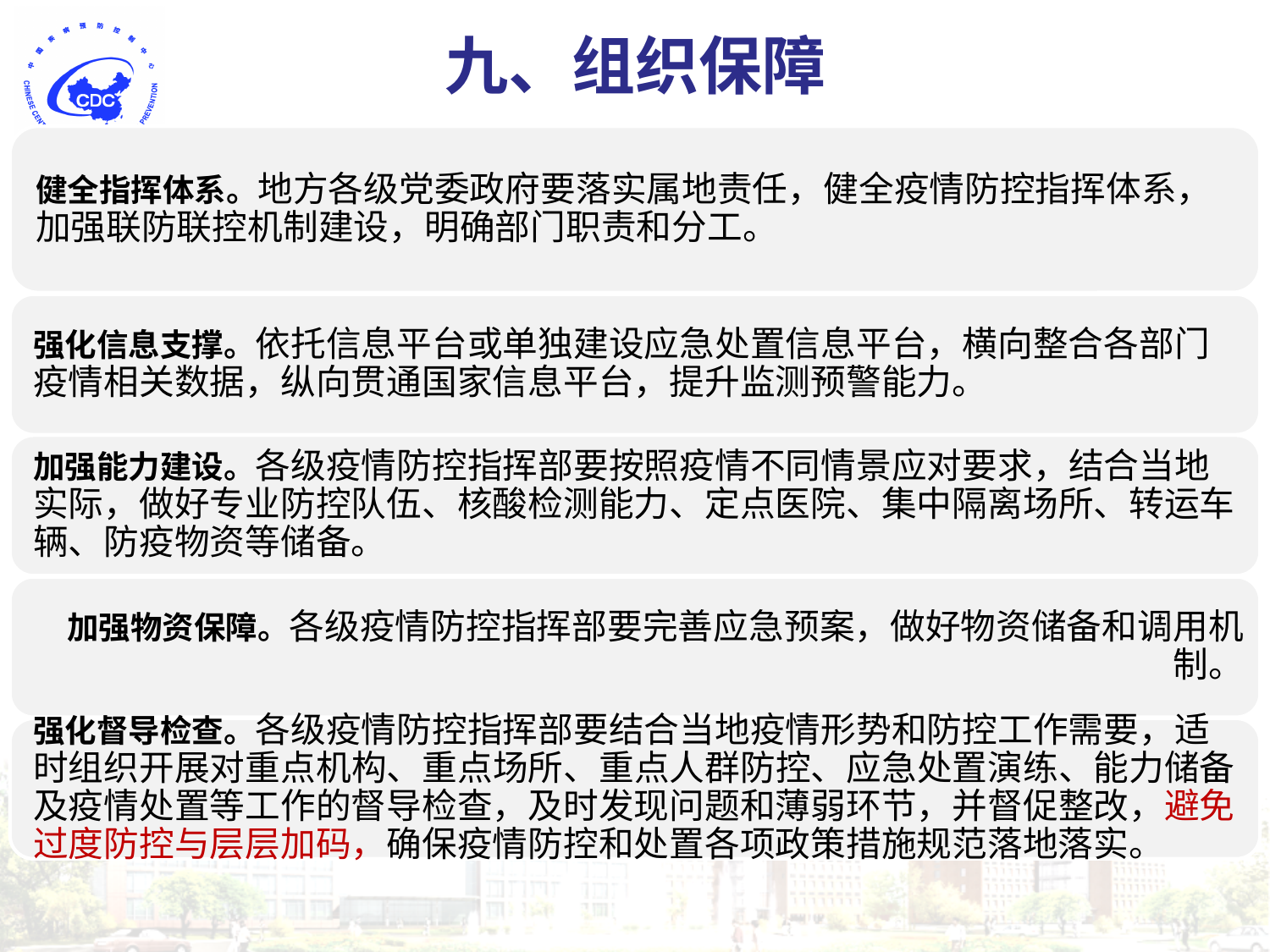

# 九、组织保障
健全指挥体系。地方各级党委政府要落实属地责任，健全疫情防控指挥体系，加强联防联控机制建设，明确部门职责和分工。
强化信息支撑。依托信息平台或单独建设应急处置信息平台，横向整合各部门疫情相关数据，纵向贯通国家信息平台，提升监测预警能力。
加强能力建设。各级疫情防控指挥部要按照疫情不同情景应对要求，结合当地实际，做好专业防控队伍、核酸检测能力、定点医院、集中隔离场所、转运车辆、防疫物资等储备。
加强物资保障。各级疫情防控指挥部要完善应急预案，做好物资储备和调用机制。
强化督导检查。各级疫情防控指挥部要结合当地疫情形势和防控工作需要，适时组织开展对重点机构、重点场所、重点人群防控、应急处置演练、能力储备及疫情处置等工作的督导检查，及时发现问题和薄弱环节，并督促整改，避免过度防控与层层加码，确保疫情防控和处置各项政策措施规范落地落实。